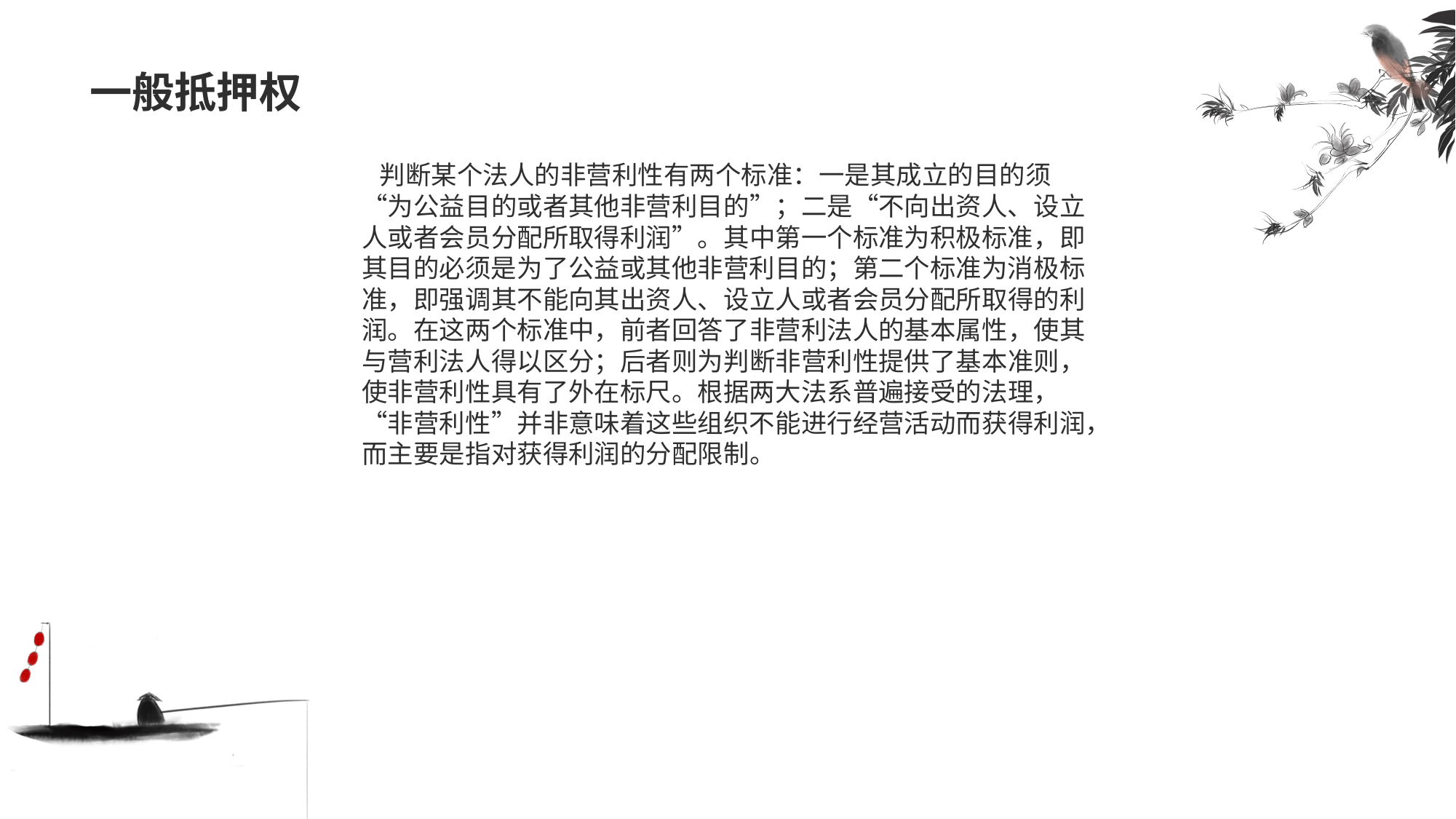

# 一般抵押权

  判断某个法人的非营利性有两个标准：一是其成立的目的须“为公益目的或者其他非营利目的”；二是“不向出资人、设立人或者会员分配所取得利润”。其中第一个标准为积极标准，即其目的必须是为了公益或其他非营利目的；第二个标准为消极标准，即强调其不能向其出资人、设立人或者会员分配所取得的利润。在这两个标准中，前者回答了非营利法人的基本属性，使其与营利法人得以区分；后者则为判断非营利性提供了基本准则，使非营利性具有了外在标尺。根据两大法系普遍接受的法理，“非营利性”并非意味着这些组织不能进行经营活动而获得利润，而主要是指对获得利润的分配限制。
100